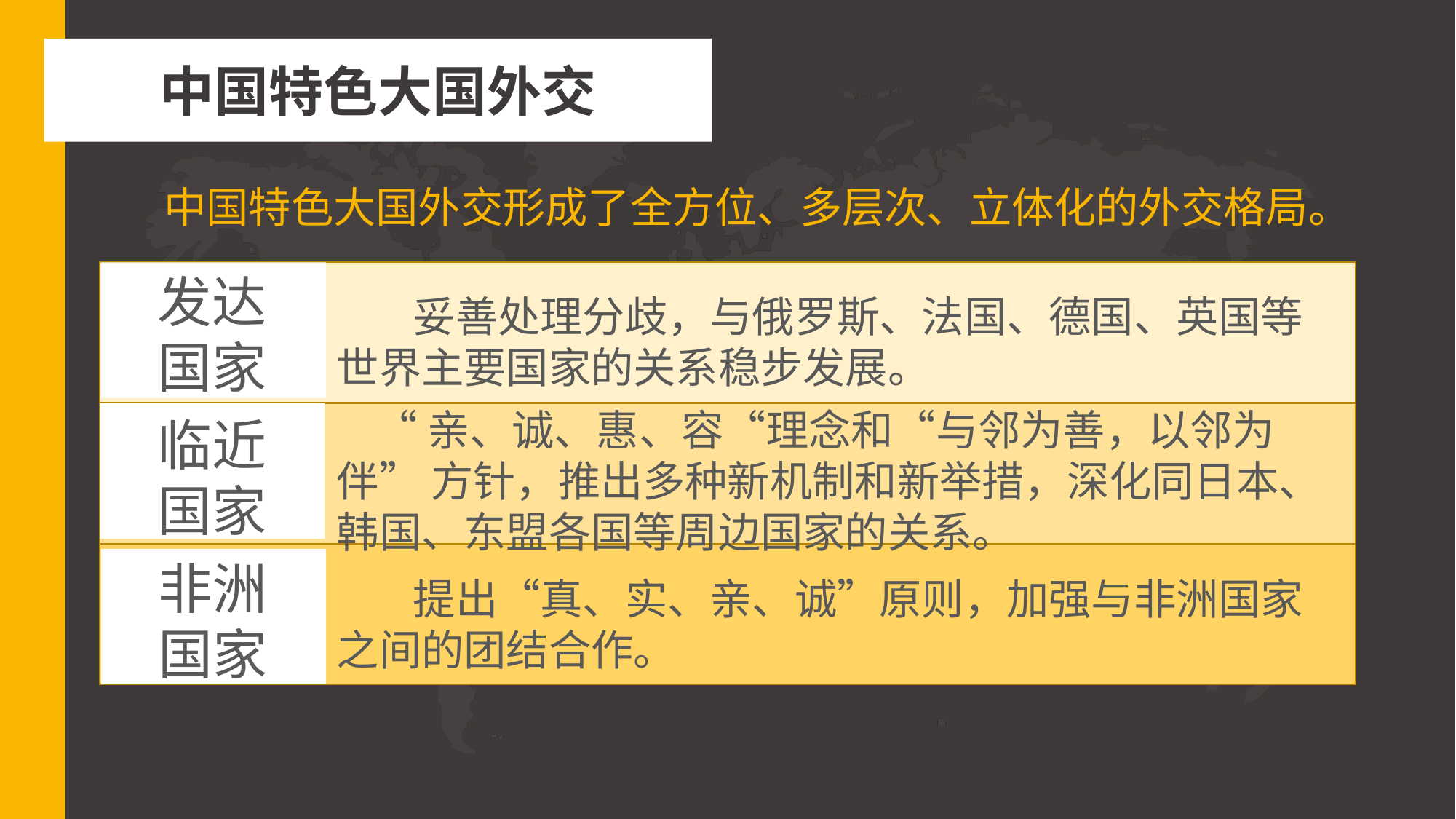

中国特色大国外交
      中国特色大国外交形成了全方位、多层次、立体化的外交格局。

家
发达
国家
       妥善处理分歧，与俄罗斯、法国、德国、英国等世界主要国家的关系稳步发展。
    “亲、诚、惠、容“理念和“与邻为善，以邻为伴” 方针，推出多种新机制和新举措，深化同日本、韩国、东盟各国等周边国家的关系。

临近
国家

非洲
国家
       提出“真、实、亲、诚”原则，加强与非洲国家之间的团结合作。